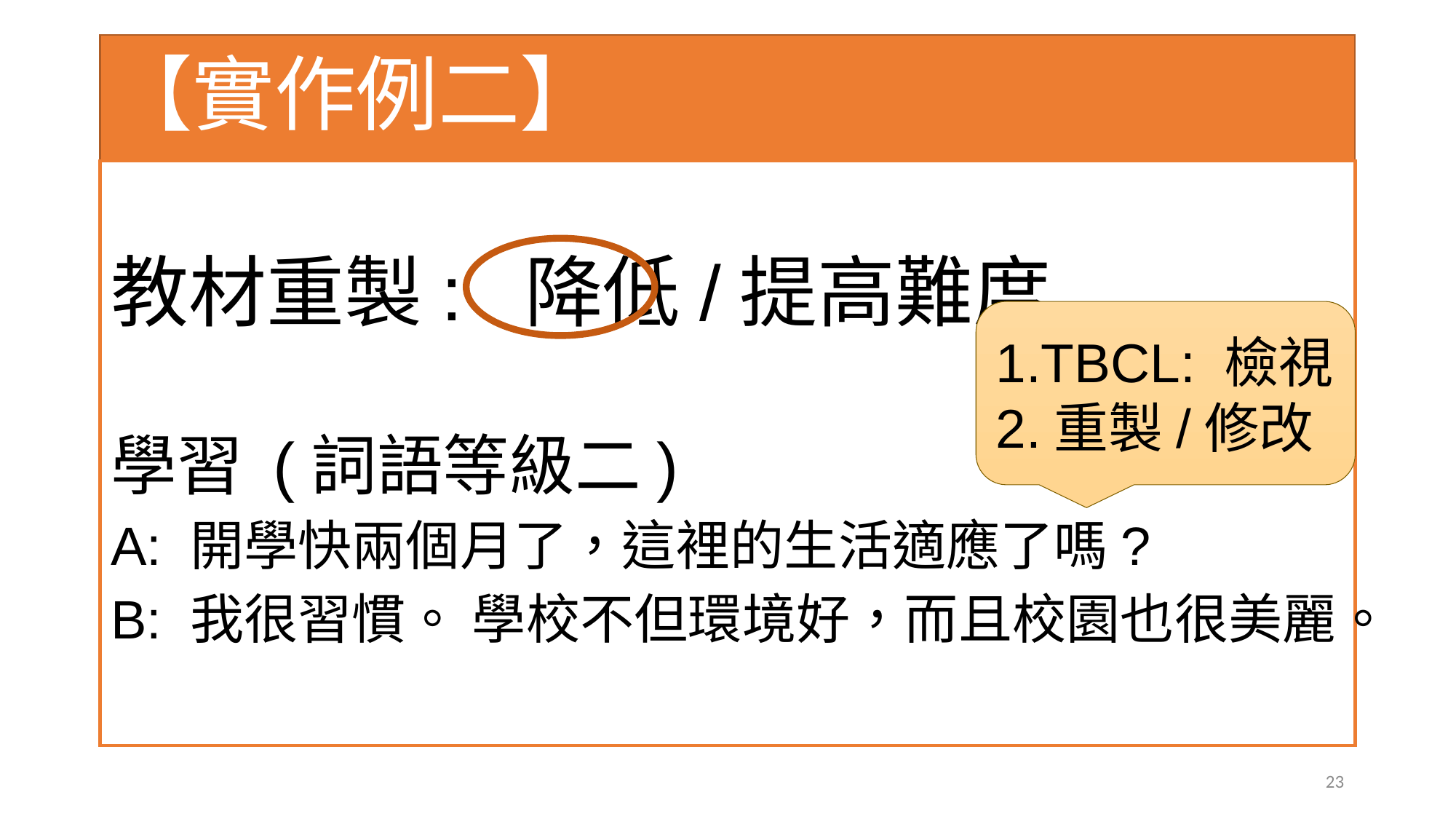

# 【實作例二】

教材重製:  降低/提高難度

學習 (詞語等級二)
A: 開學快兩個月了，這裡的生活適應了嗎?
B: 我很習慣。 學校不但環境好，而且校園也很美麗。

1.TBCL: 檢視
2.重製/修改
23